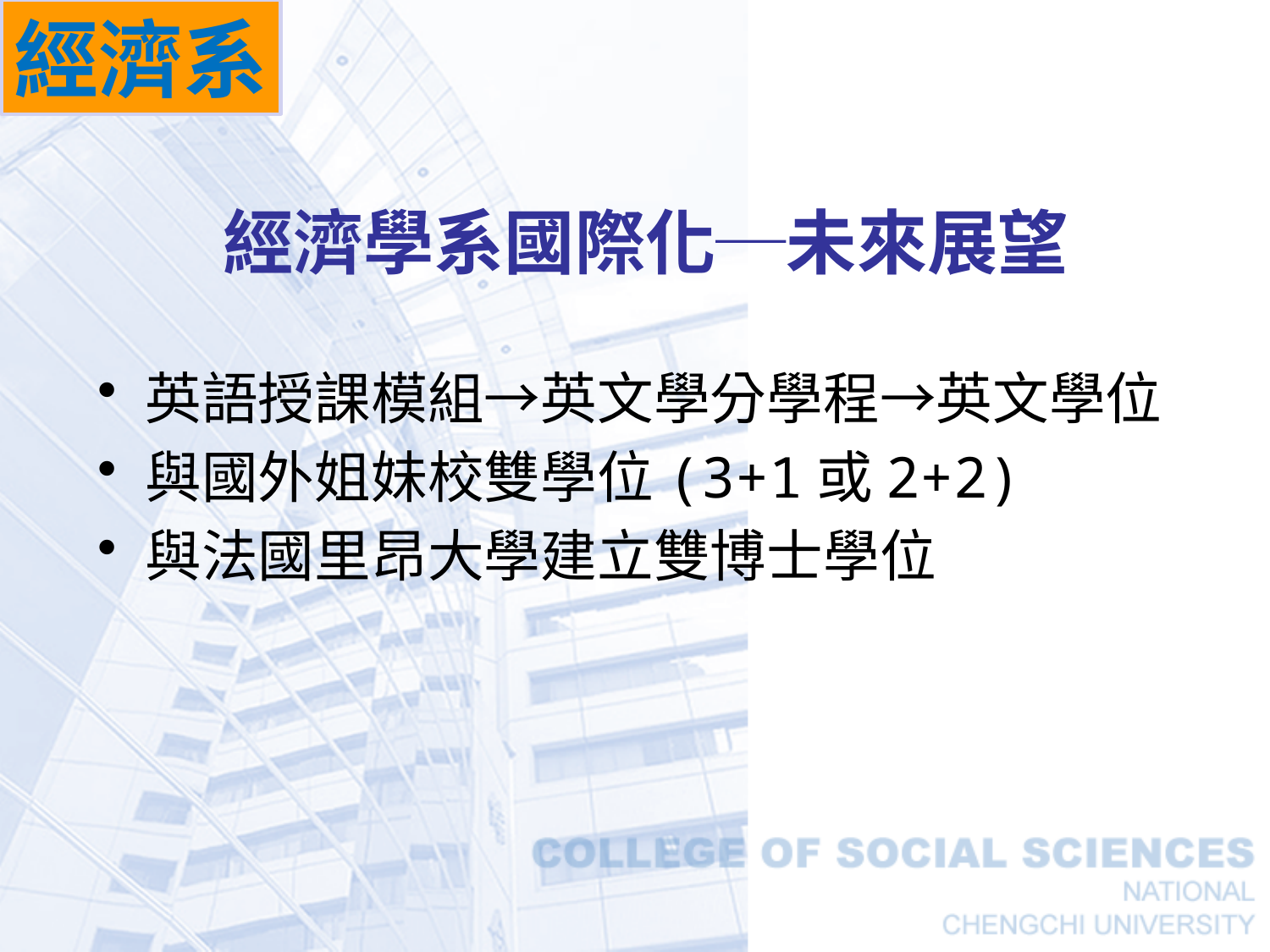

經濟系
# 經濟學系國際化─未來展望
英語授課模組→英文學分學程→英文學位
與國外姐妹校雙學位(3+1或2+2)
與法國里昂大學建立雙博士學位